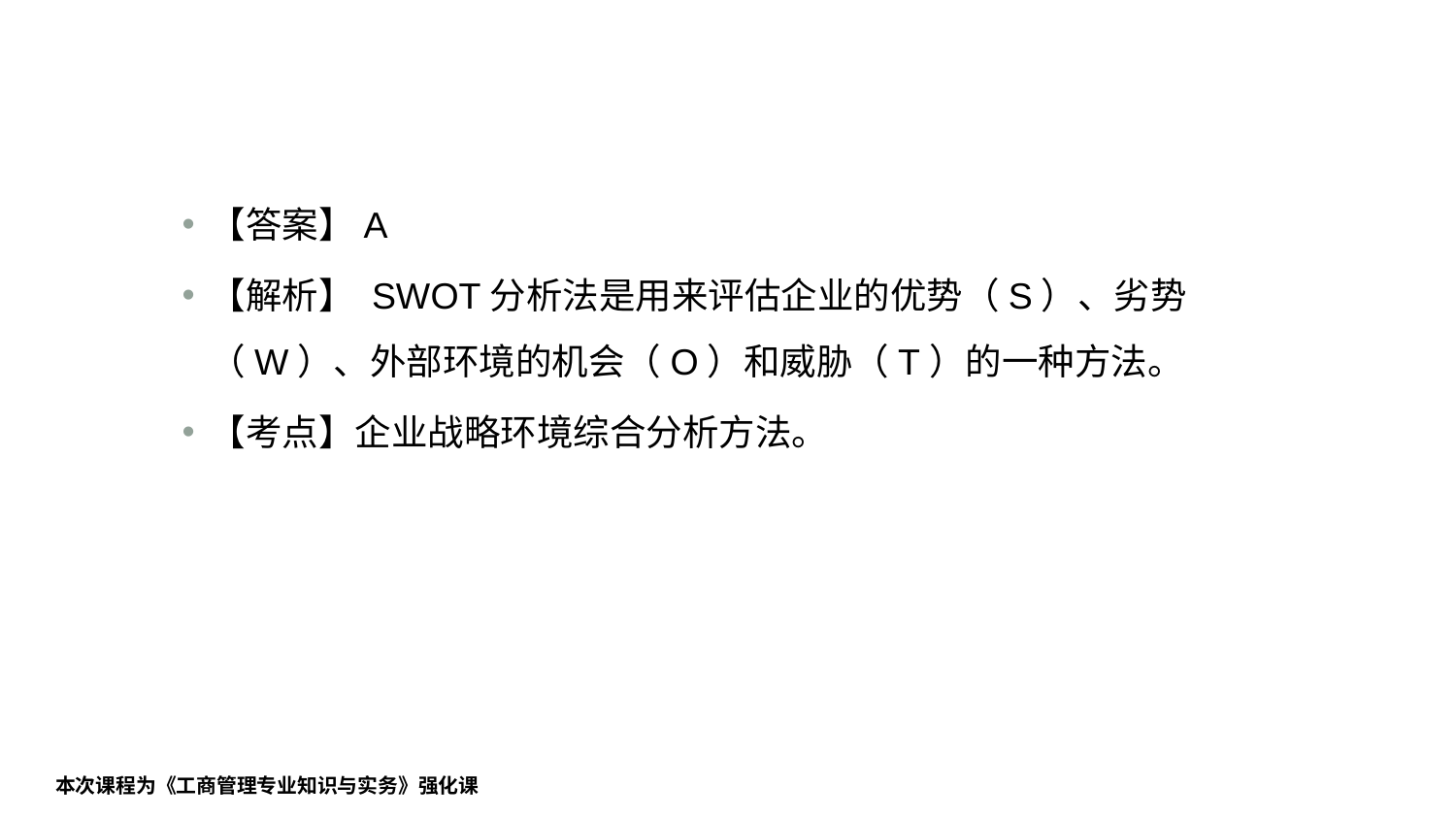

#
【答案】A
【解析】 SWOT分析法是用来评估企业的优势（S）、劣势（W）、外部环境的机会（O）和威胁（T）的一种方法。
【考点】企业战略环境综合分析方法。